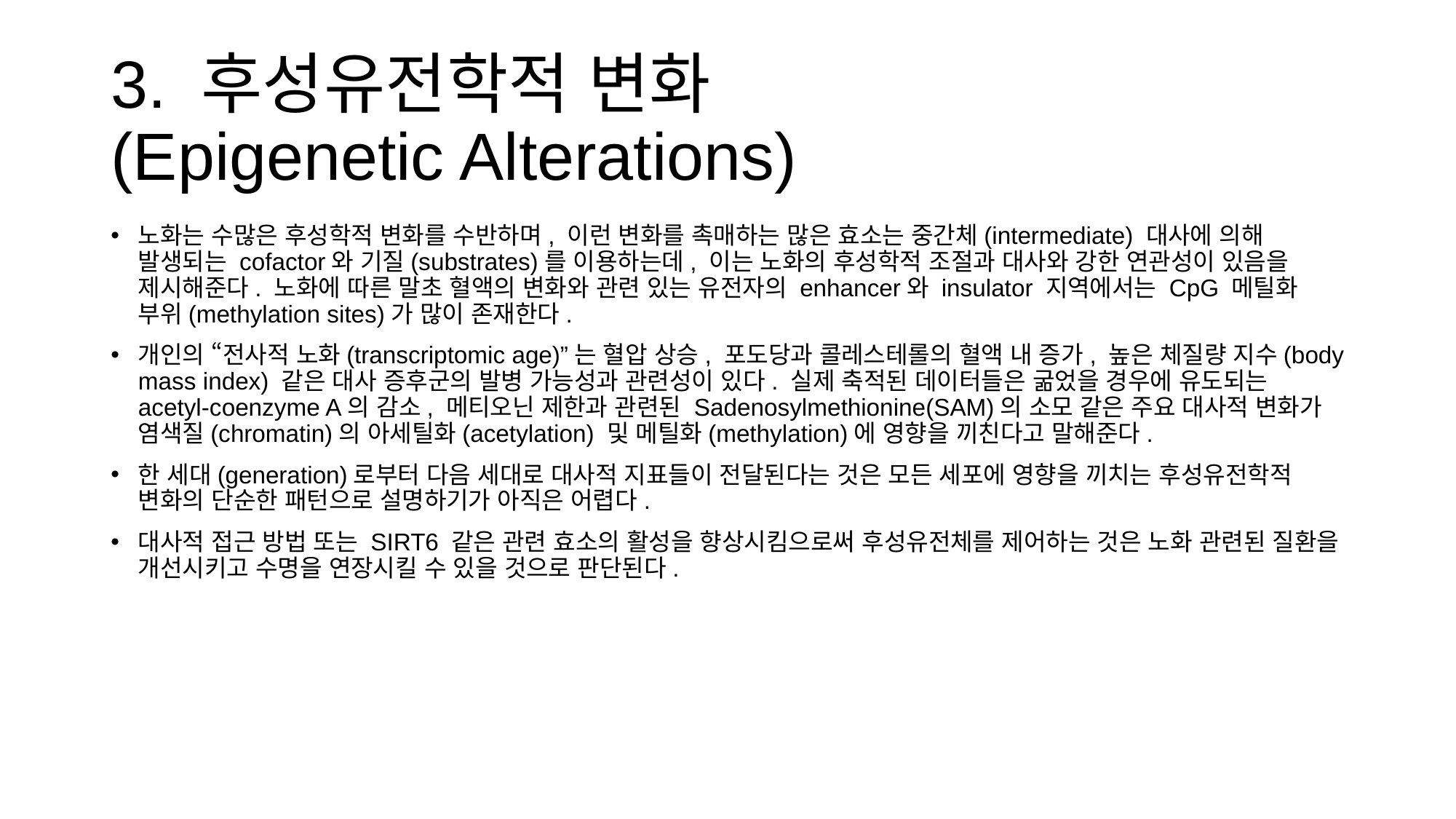

# 3. 후성유전학적 변화 (Epigenetic Alterations)
노화는 수많은 후성학적 변화를 수반하며, 이런 변화를 촉매하는 많은 효소는 중간체(intermediate) 대사에 의해 발생되는 cofactor와 기질(substrates)를 이용하는데, 이는 노화의 후성학적 조절과 대사와 강한 연관성이 있음을 제시해준다. 노화에 따른 말초 혈액의 변화와 관련 있는 유전자의 enhancer와 insulator 지역에서는 CpG 메틸화 부위(methylation sites)가 많이 존재한다.
개인의 “전사적 노화(transcriptomic age)”는 혈압 상승, 포도당과 콜레스테롤의 혈액 내 증가, 높은 체질량 지수(body mass index) 같은 대사 증후군의 발병 가능성과 관련성이 있다. 실제 축적된 데이터들은 굶었을 경우에 유도되는 acetyl-coenzyme A의 감소, 메티오닌 제한과 관련된 Sadenosylmethionine(SAM)의 소모 같은 주요 대사적 변화가 염색질(chromatin)의 아세틸화(acetylation) 및 메틸화(methylation)에 영향을 끼친다고 말해준다.
한 세대(generation)로부터 다음 세대로 대사적 지표들이 전달된다는 것은 모든 세포에 영향을 끼치는 후성유전학적 변화의 단순한 패턴으로 설명하기가 아직은 어렵다.
대사적 접근 방법 또는 SIRT6 같은 관련 효소의 활성을 향상시킴으로써 후성유전체를 제어하는 것은 노화 관련된 질환을 개선시키고 수명을 연장시킬 수 있을 것으로 판단된다.